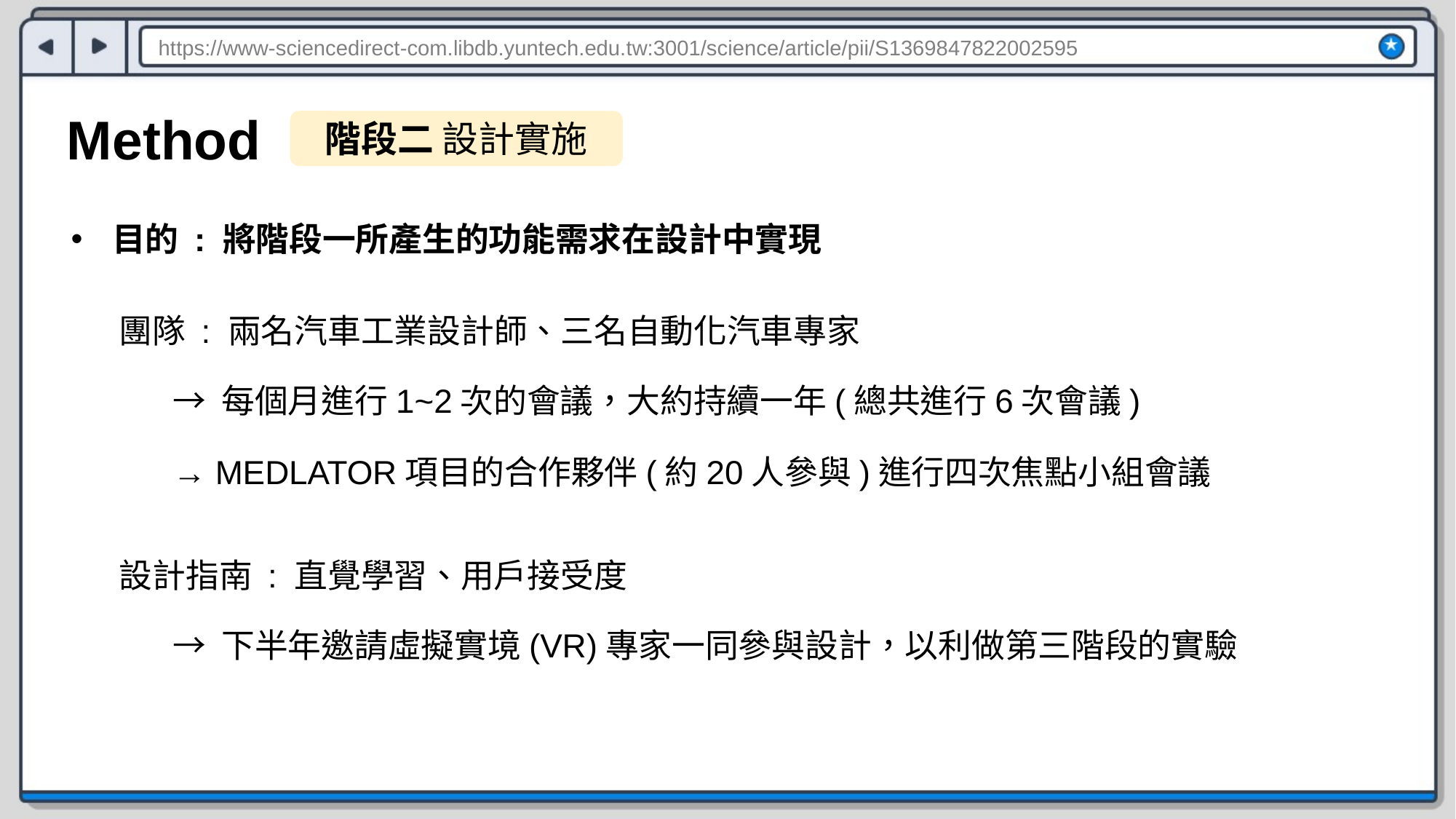

https://www-sciencedirect-com.libdb.yuntech.edu.tw:3001/science/article/pii/S1369847822002595
Method

階段二 設計實施
目的 : 將階段一所產生的功能需求在設計中實現
團隊 : 兩名汽車工業設計師、三名自動化汽車專家
→ 每個月進行1~2次的會議，大約持續一年(總共進行6次會議)
→ MEDLATOR項目的合作夥伴(約20人參與)進行四次焦點小組會議
設計指南 : 直覺學習、用戶接受度
→ 下半年邀請虛擬實境(VR)專家一同參與設計，以利做第三階段的實驗